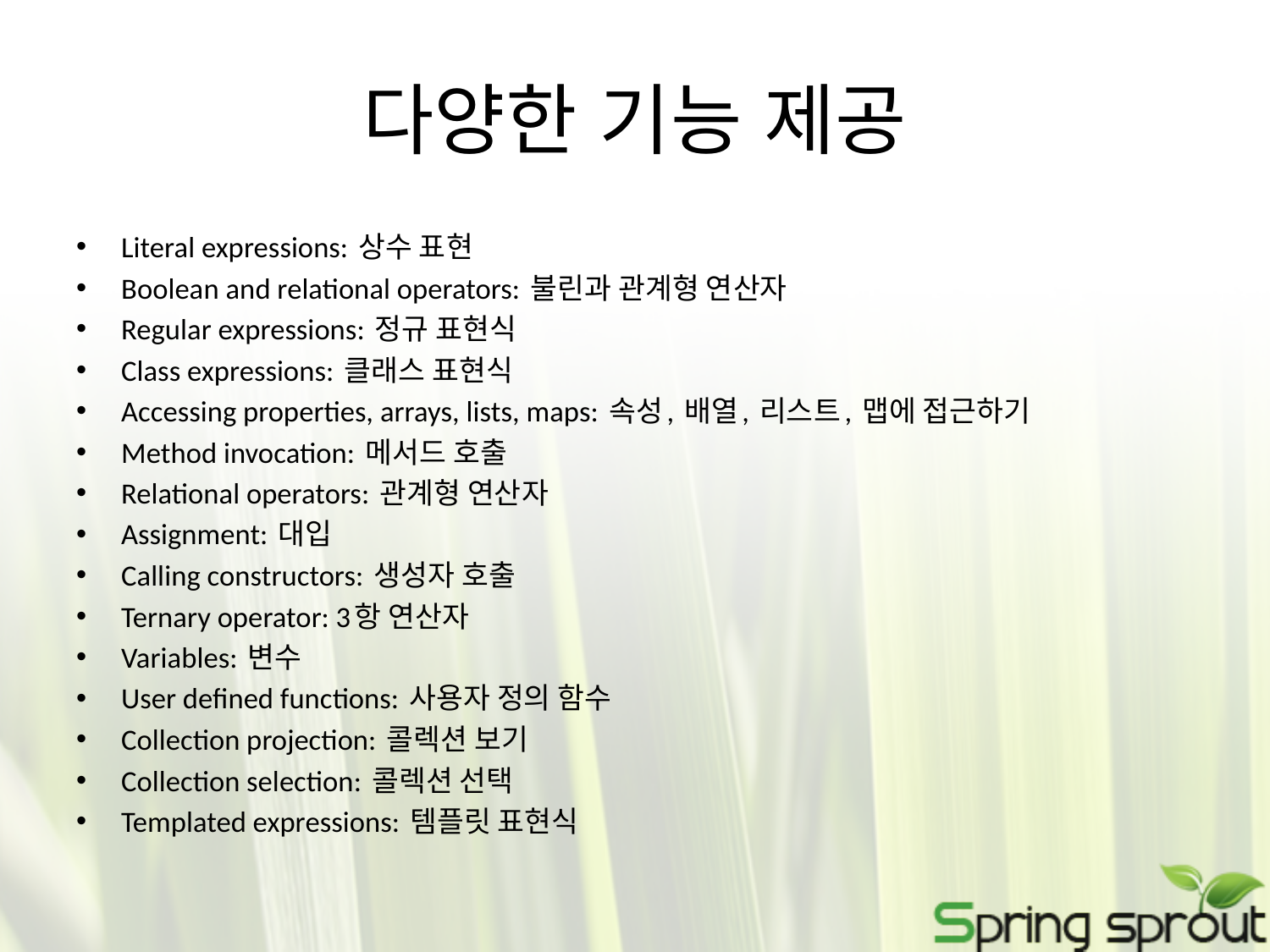

# 다양한 기능 제공
Literal expressions: 상수 표현
Boolean and relational operators: 불린과 관계형 연산자
Regular expressions: 정규 표현식
Class expressions: 클래스 표현식
Accessing properties, arrays, lists, maps: 속성, 배열, 리스트, 맵에 접근하기
Method invocation: 메서드 호출
Relational operators: 관계형 연산자
Assignment: 대입
Calling constructors: 생성자 호출
Ternary operator: 3항 연산자
Variables: 변수
User defined functions: 사용자 정의 함수
Collection projection: 콜렉션 보기
Collection selection: 콜렉션 선택
Templated expressions: 템플릿 표현식